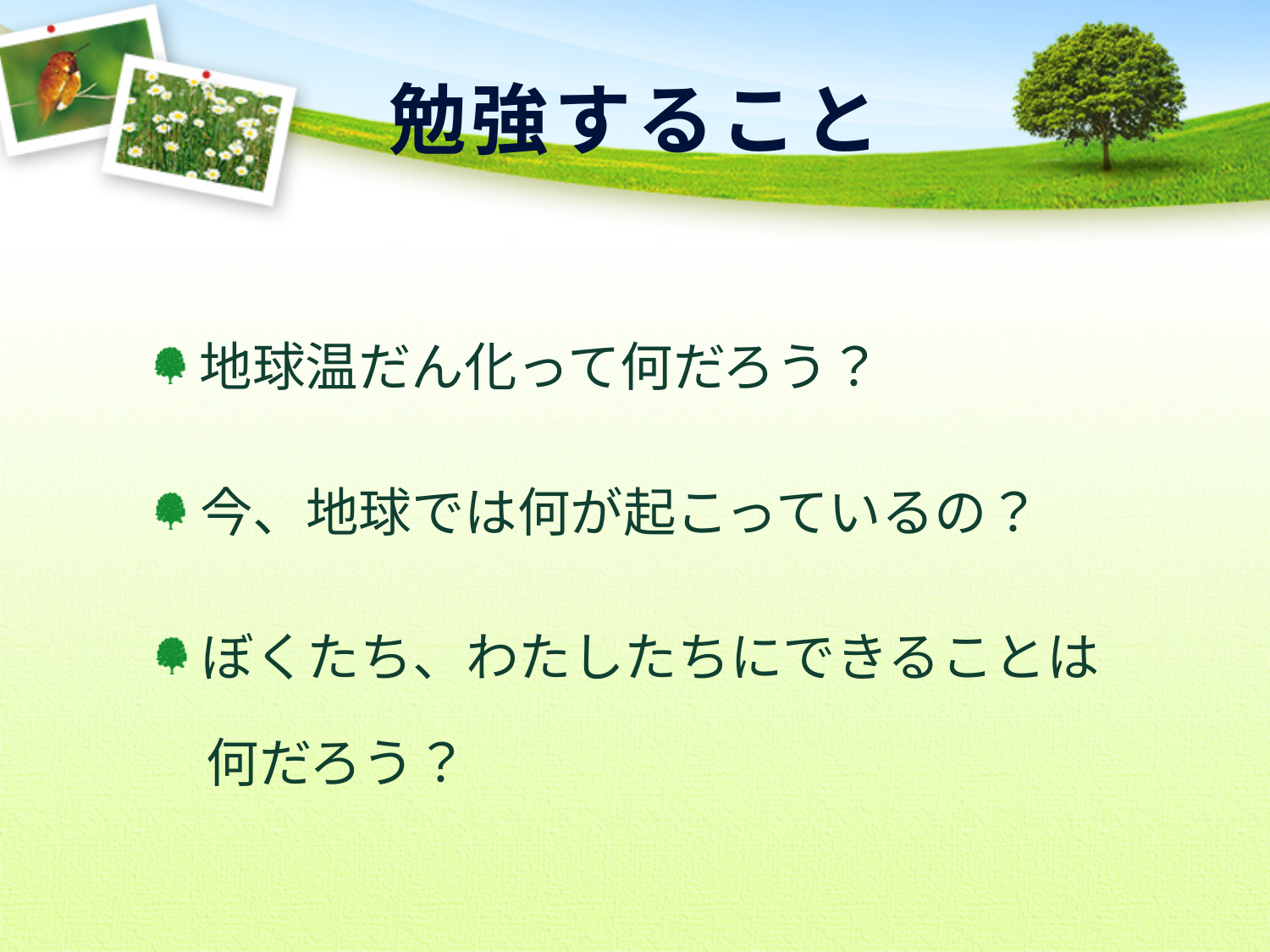

# 勉強すること
地球温だん化って何だろう？
今、地球では何が起こっているの？
ぼくたち、わたしたちにできることは
　何だろう？